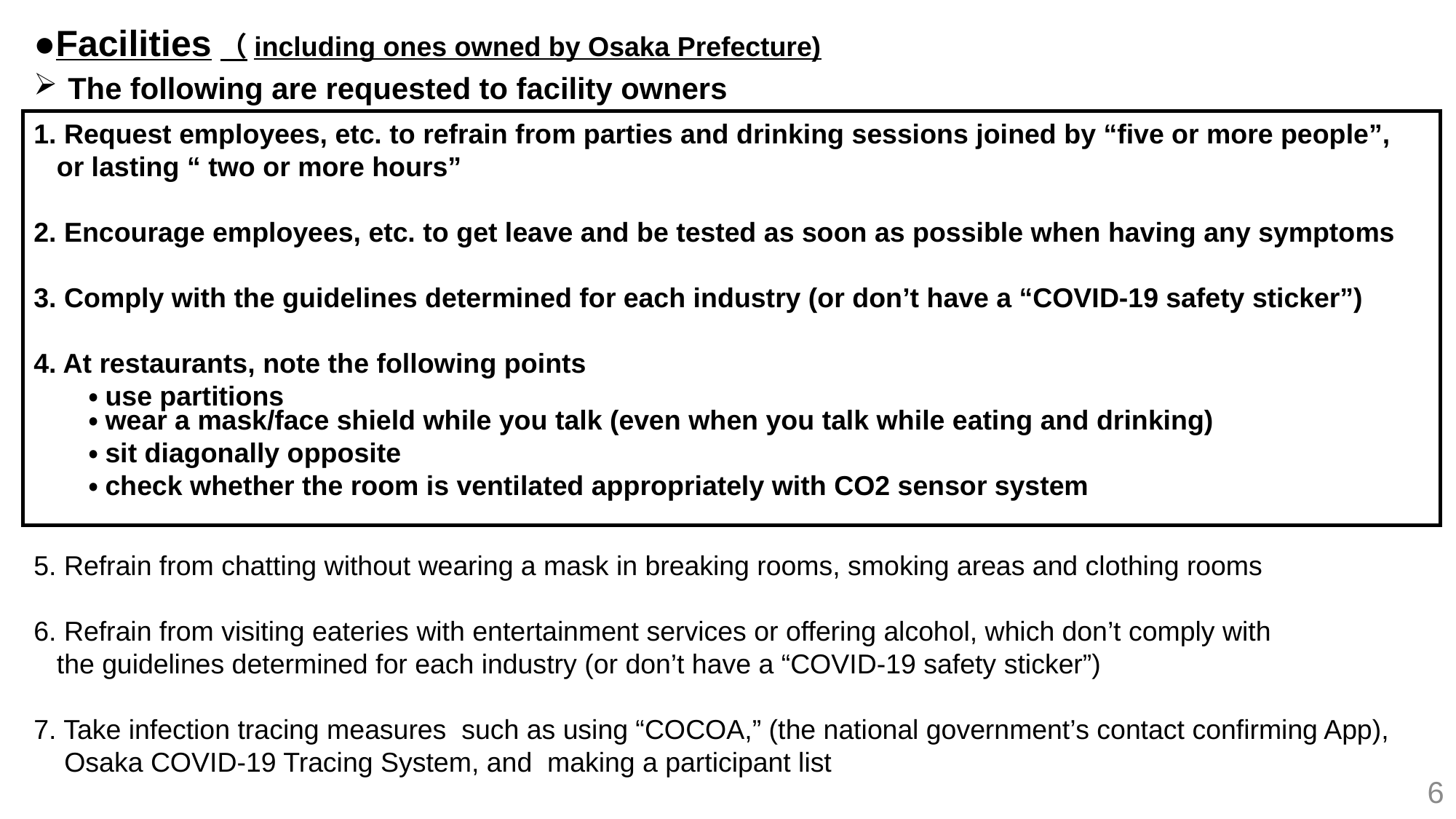

●Facilities（including ones owned by Osaka Prefecture)
The following are requested to facility owners
1. Request employees, etc. to refrain from parties and drinking sessions joined by “five or more people”,
   or lasting “ two or more hours”

2. Encourage employees, etc. to get leave and be tested as soon as possible when having any symptoms

3. Comply with the guidelines determined for each industry (or don’t have a “COVID-19 safety sticker”)

4. At restaurants, note the following points
　　・use partitions
　　・wear a mask/face shield while you talk (even when you talk while eating and drinking)
　　・sit diagonally opposite
　　・check whether the room is ventilated appropriately with CO2 sensor system

5. Refrain from chatting without wearing a mask in breaking rooms, smoking areas and clothing rooms

6. Refrain from visiting eateries with entertainment services or offering alcohol, which don’t comply with
   the guidelines determined for each industry (or don’t have a “COVID-19 safety sticker”)

7. Take infection tracing measures  such as using “COCOA,” (the national government’s contact confirming App),
    Osaka COVID-19 Tracing System, and  making a participant list

6